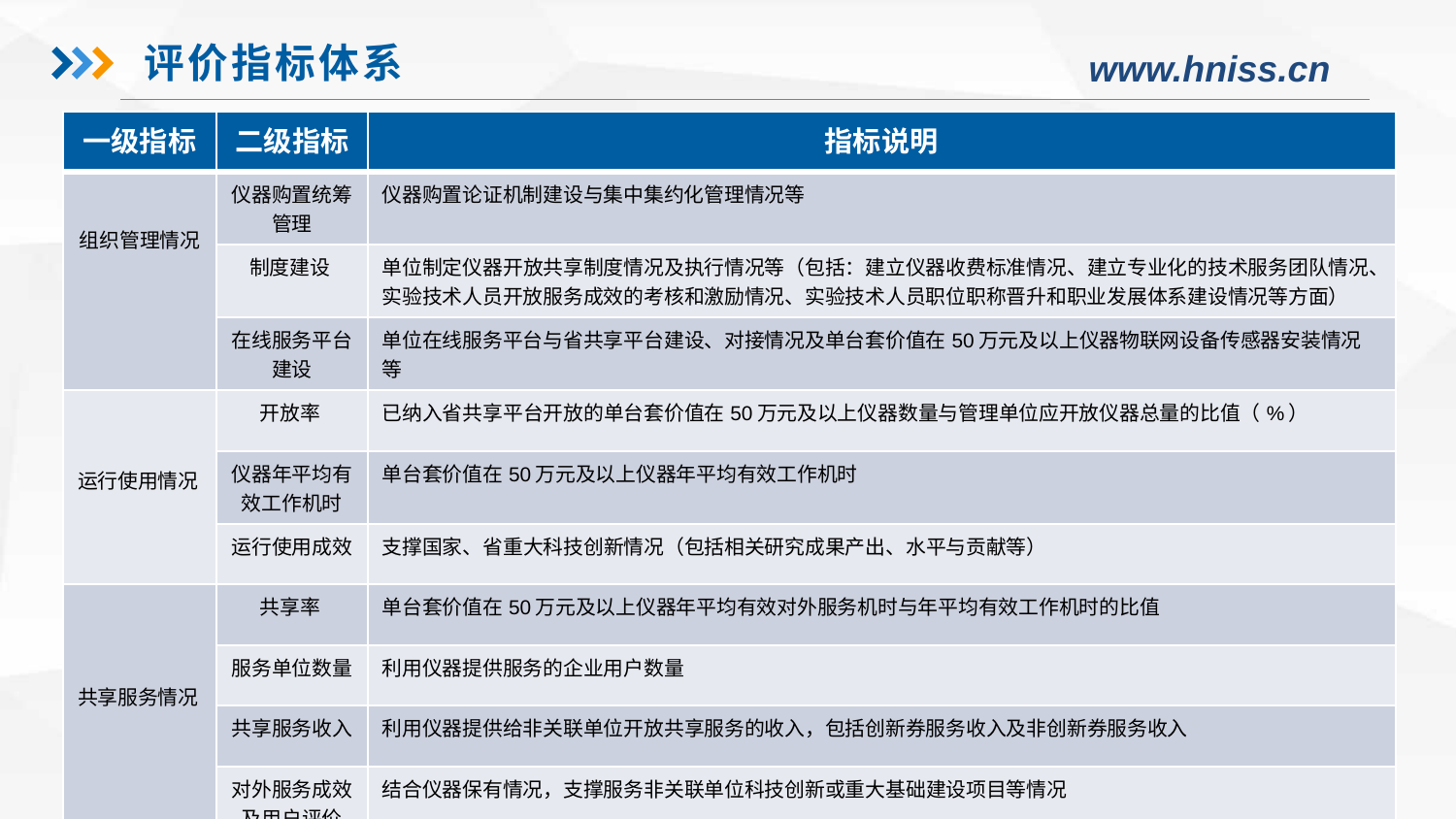

评价指标体系
| 一级指标 | 二级指标 | 指标说明 |
| --- | --- | --- |
| 组织管理情况 | 仪器购置统筹管理 | 仪器购置论证机制建设与集中集约化管理情况等 |
|  | 制度建设 | 单位制定仪器开放共享制度情况及执行情况等（包括：建立仪器收费标准情况、建立专业化的技术服务团队情况、实验技术人员开放服务成效的考核和激励情况、实验技术人员职位职称晋升和职业发展体系建设情况等方面） |
|  | 在线服务平台建设 | 单位在线服务平台与省共享平台建设、对接情况及单台套价值在50万元及以上仪器物联网设备传感器安装情况等 |
| 运行使用情况 | 开放率 | 已纳入省共享平台开放的单台套价值在50万元及以上仪器数量与管理单位应开放仪器总量的比值（%） |
|  | 仪器年平均有效工作机时 | 单台套价值在50万元及以上仪器年平均有效工作机时 |
|  | 运行使用成效 | 支撑国家、省重大科技创新情况（包括相关研究成果产出、水平与贡献等） |
| 共享服务情况 | 共享率 | 单台套价值在50万元及以上仪器年平均有效对外服务机时与年平均有效工作机时的比值 |
|  | 服务单位数量 | 利用仪器提供服务的企业用户数量 |
|  | 共享服务收入 | 利用仪器提供给非关联单位开放共享服务的收入，包括创新券服务收入及非创新券服务收入 |
|  | 对外服务成效及用户评价 | 结合仪器保有情况，支撑服务非关联单位科技创新或重大基础建设项目等情况 |